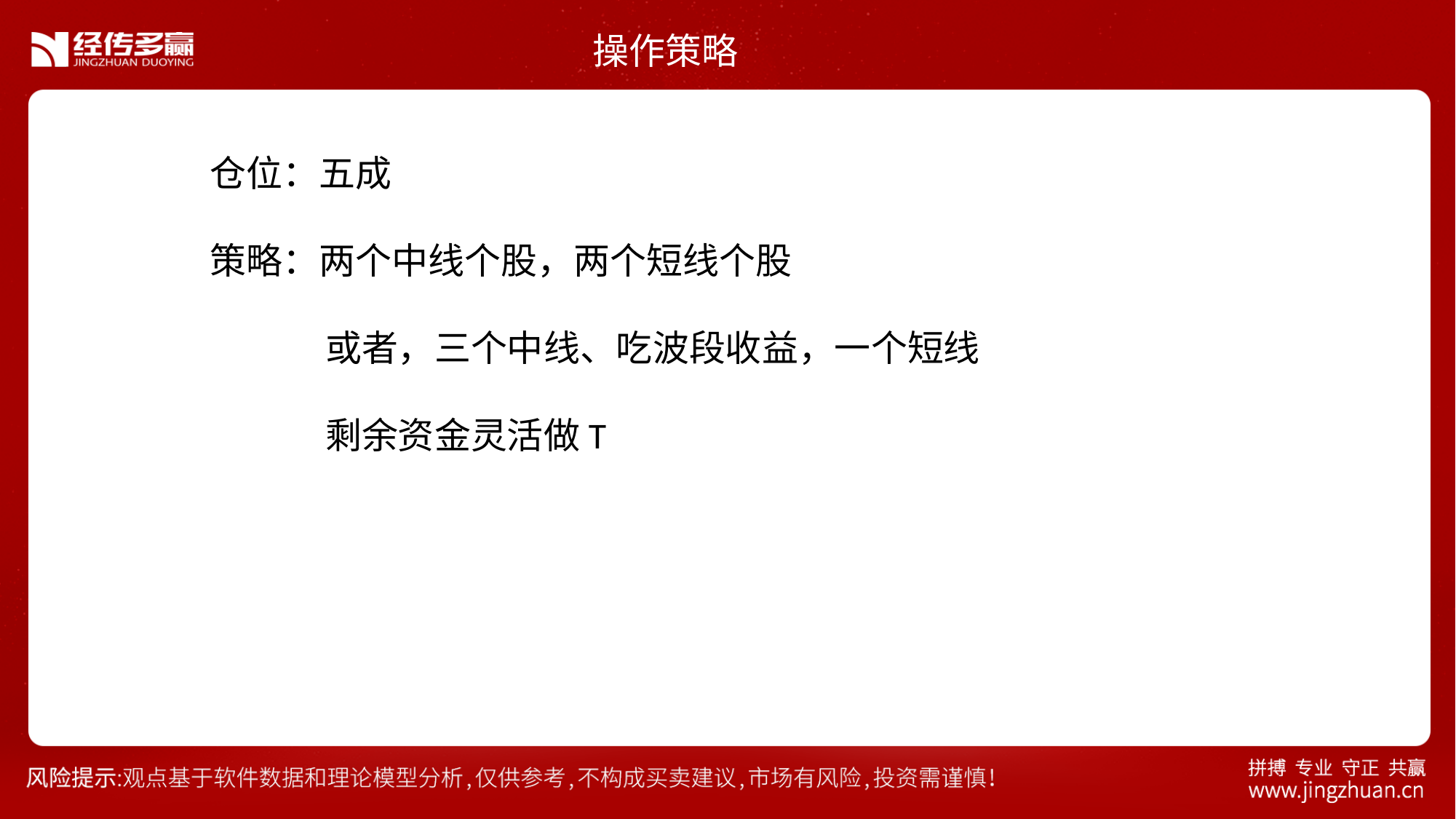

操作策略
仓位：五成

策略：两个中线个股，两个短线个股

             或者，三个中线、吃波段收益，一个短线

             剩余资金灵活做T